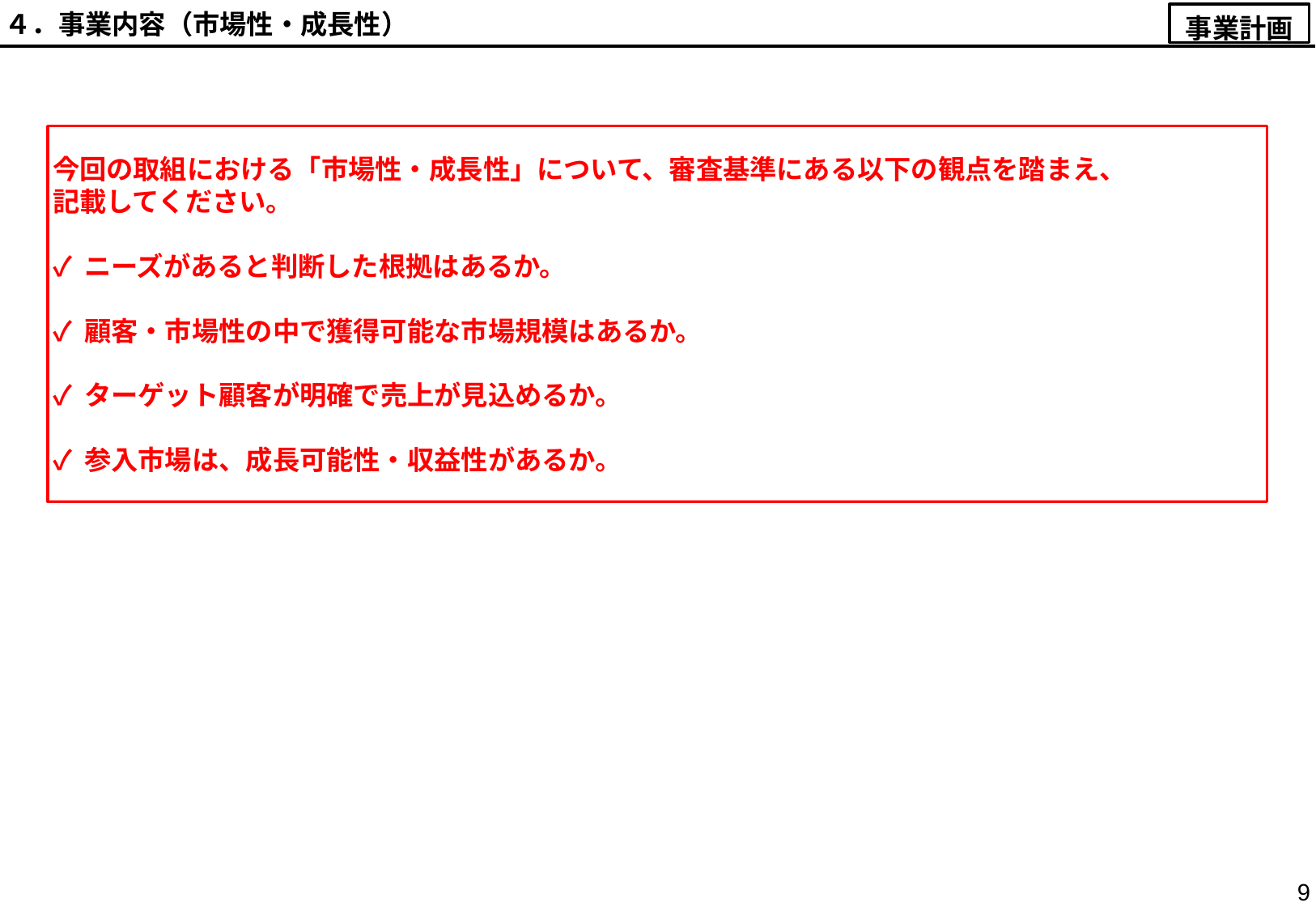

４．事業内容（市場性・成長性）
事業計画
今回の取組における「市場性・成長性」について、審査基準にある以下の観点を踏まえ、
記載してください。

✓ ニーズがあると判断した根拠はあるか。

✓ 顧客・市場性の中で獲得可能な市場規模はあるか。

✓ ターゲット顧客が明確で売上が見込めるか。

✓ 参入市場は、成長可能性・収益性があるか。
9